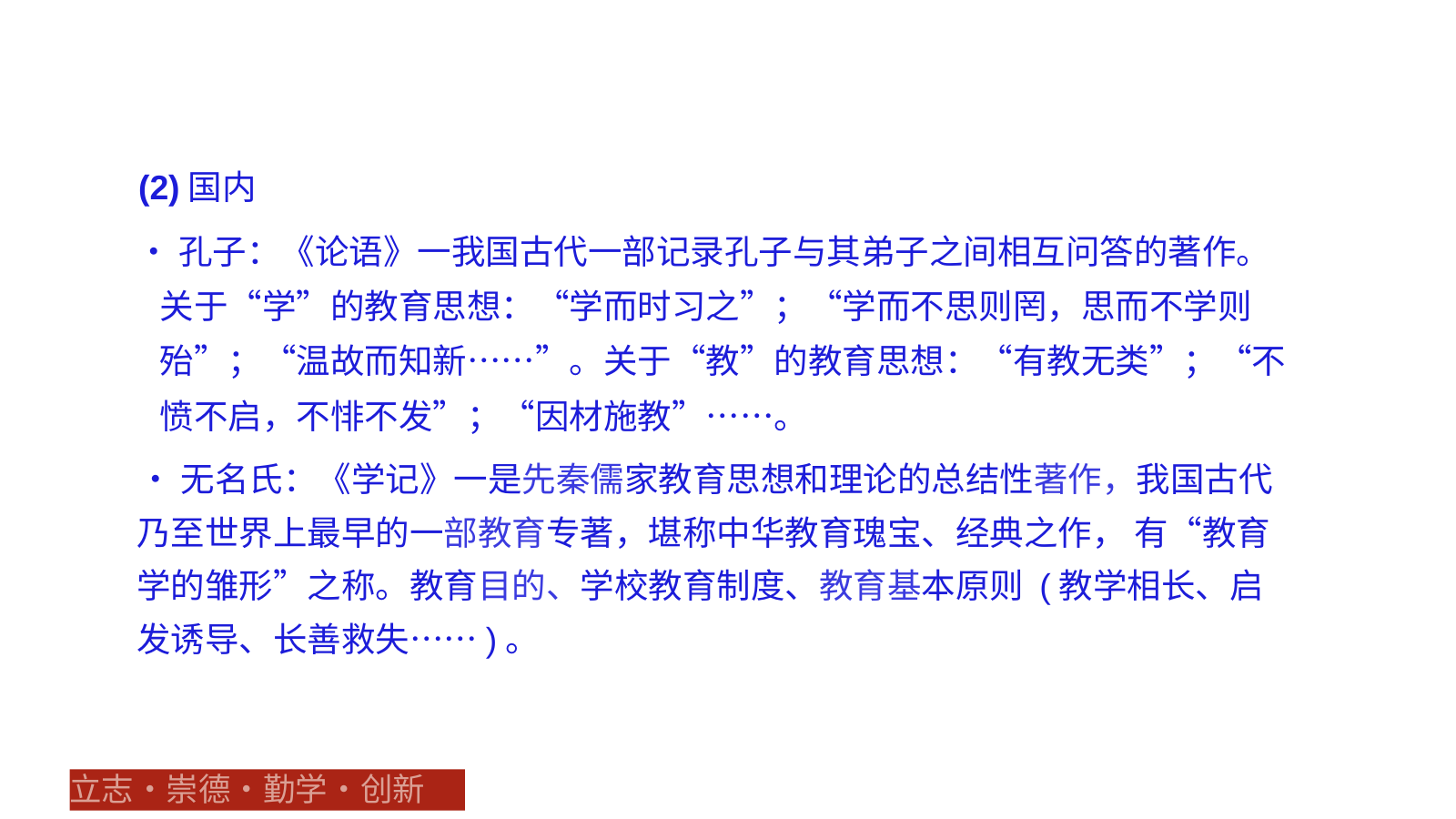

(2)国内
•孔子：《论语》一我国古代一部记录孔子与其弟子之间相互问答的著作。 关于“学”的教育思想：“学而时习之”；“学而不思则罔，思而不学则殆”；“温故而知新……”。关于“教”的教育思想：“有教无类”；“不愤不启，不悱不发”；“因材施教”……。
•无名氏：《学记》一是先秦儒家教育思想和理论的总结性著作，我国古代乃至世界上最早的一部教育专著，堪称中华教育瑰宝、经典之作， 有“教育学的雏形”之称。教育目的、学校教育制度、教育基本原则 (教学相长、启发诱导、长善救失……)。
立志•崇德•勤学•创新